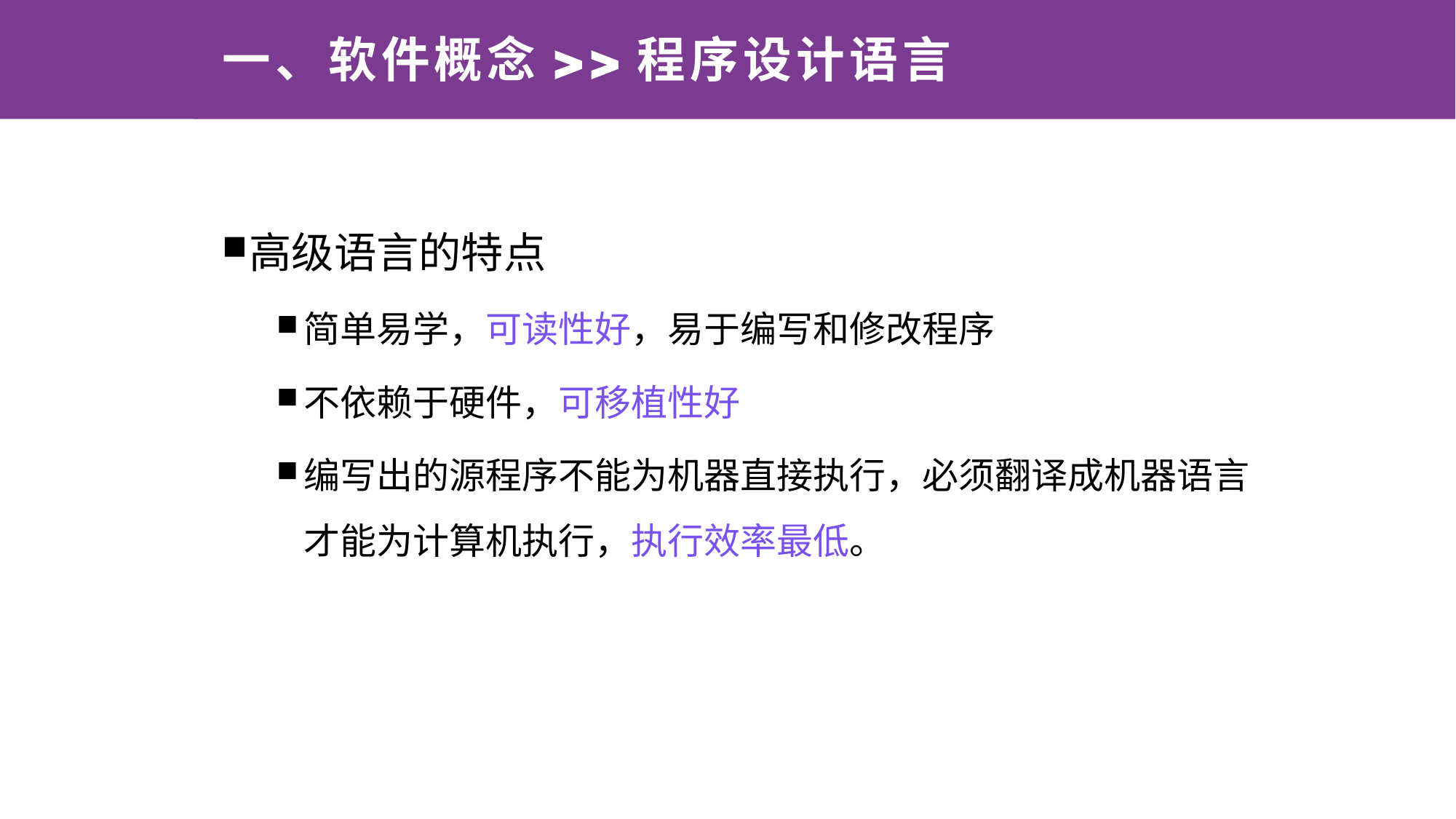

# 一、软件概念>>程序设计语言
高级语言的特点
简单易学，可读性好，易于编写和修改程序
不依赖于硬件，可移植性好
编写出的源程序不能为机器直接执行，必须翻译成机器语言才能为计算机执行，执行效率最低。